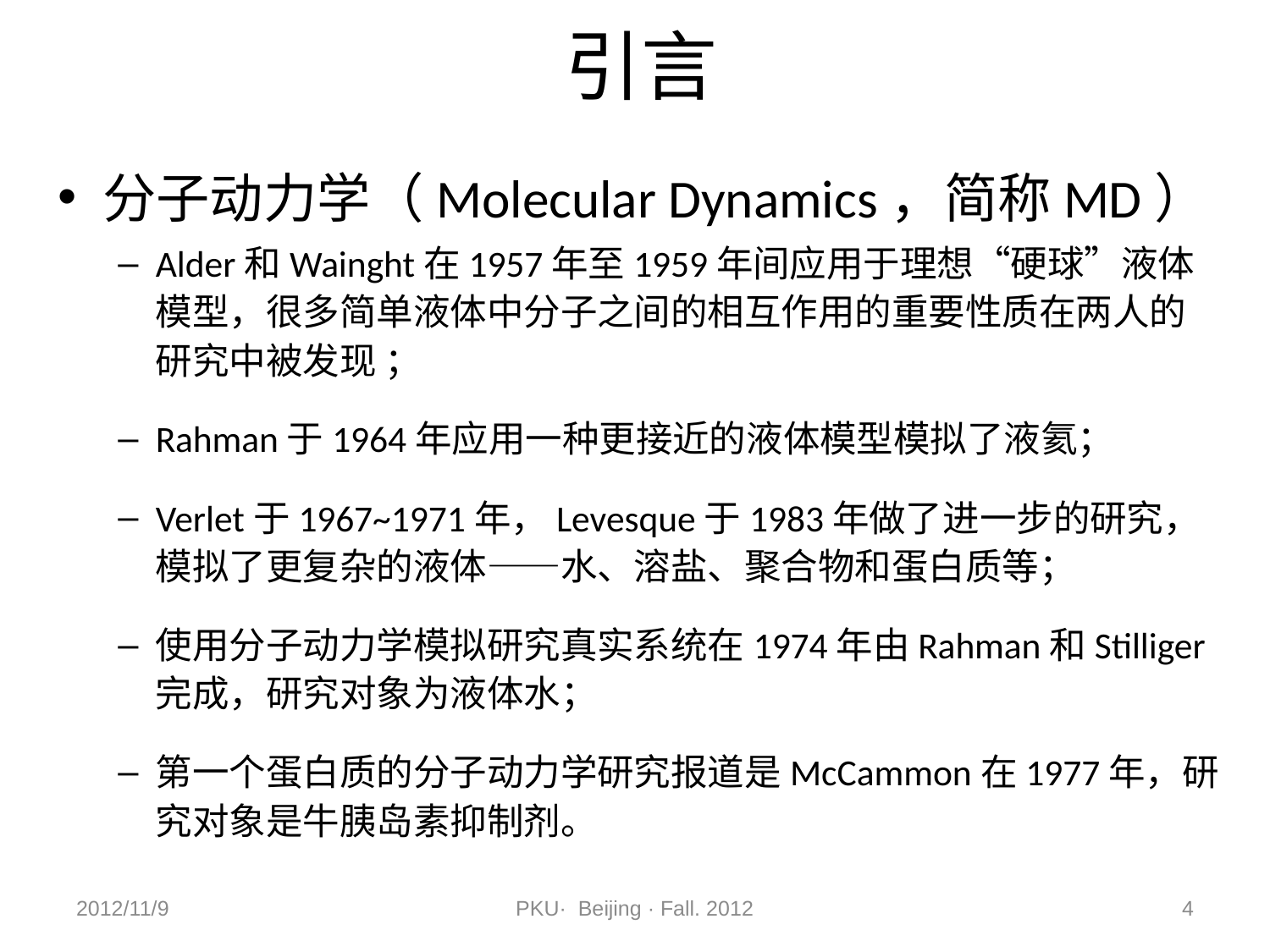

# 引言
分子动力学（Molecular Dynamics，简称MD）
Alder和Wainght在1957年至1959年间应用于理想“硬球”液体模型，很多简单液体中分子之间的相互作用的重要性质在两人的研究中被发现 ；
Rahman于1964年应用一种更接近的液体模型模拟了液氦；
Verlet于1967~1971年，Levesque于1983年做了进一步的研究，模拟了更复杂的液体——水、溶盐、聚合物和蛋白质等；
使用分子动力学模拟研究真实系统在1974年由Rahman和Stilliger完成，研究对象为液体水；
第一个蛋白质的分子动力学研究报道是McCammon在1977年，研究对象是牛胰岛素抑制剂。
2012/11/9
PKU·  Beijing · Fall. 2012
4